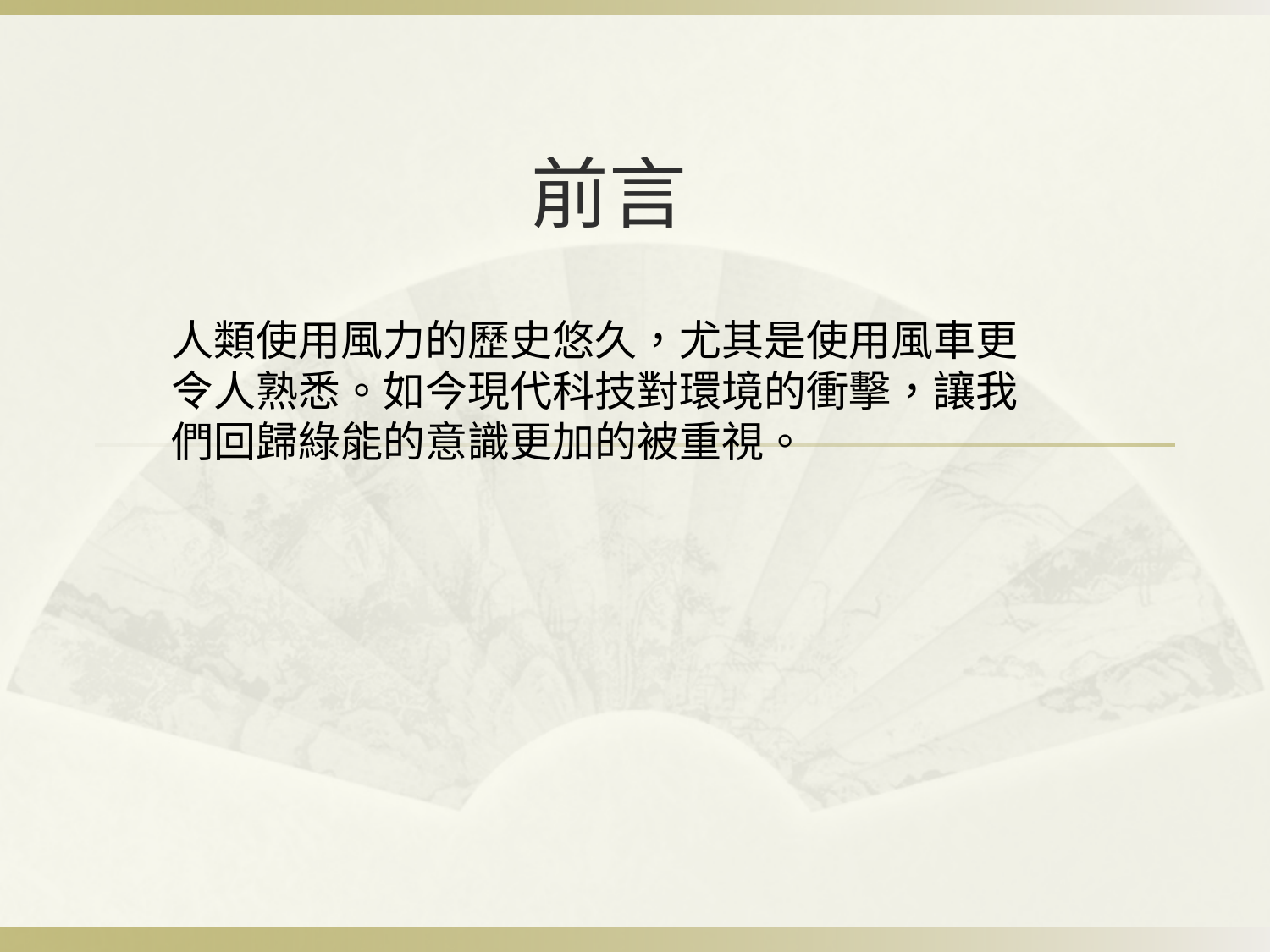

# 前言
人類使用風力的歷史悠久，尤其是使用風車更令人熟悉。如今現代科技對環境的衝擊，讓我們回歸綠能的意識更加的被重視。